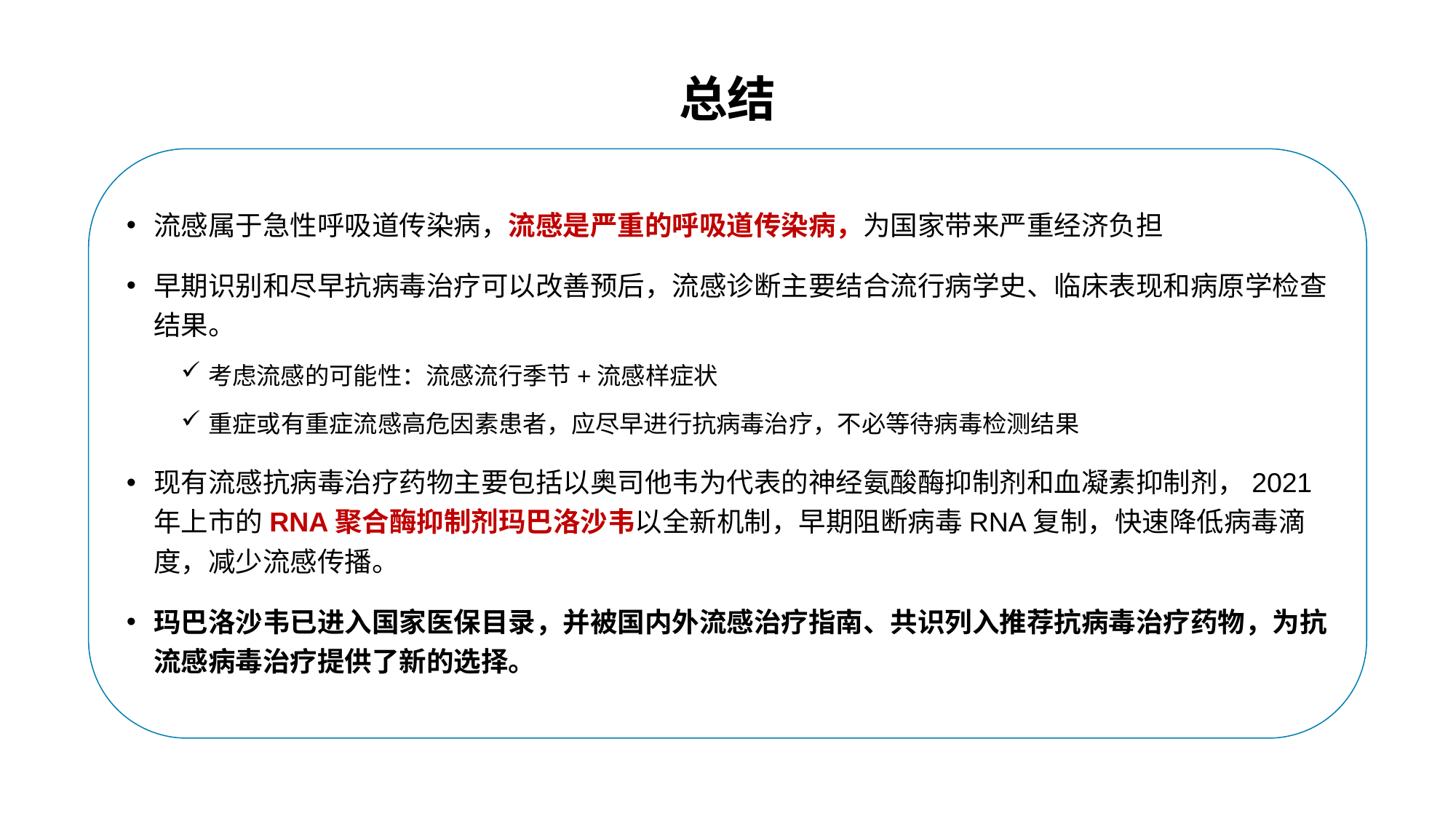

# 总结

流感属于急性呼吸道传染病，流感是严重的呼吸道传染病，为国家带来严重经济负担
早期识别和尽早抗病毒治疗可以改善预后，流感诊断主要结合流行病学史、临床表现和病原学检查结果。
考虑流感的可能性：流感流行季节+流感样症状
重症或有重症流感高危因素患者，应尽早进行抗病毒治疗，不必等待病毒检测结果
现有流感抗病毒治疗药物主要包括以奥司他韦为代表的神经氨酸酶抑制剂和血凝素抑制剂，2021年上市的RNA聚合酶抑制剂玛巴洛沙韦以全新机制，早期阻断病毒RNA复制，快速降低病毒滴度，减少流感传播。
玛巴洛沙韦已进入国家医保目录，并被国内外流感治疗指南、共识列入推荐抗病毒治疗药物，为抗流感病毒治疗提供了新的选择。